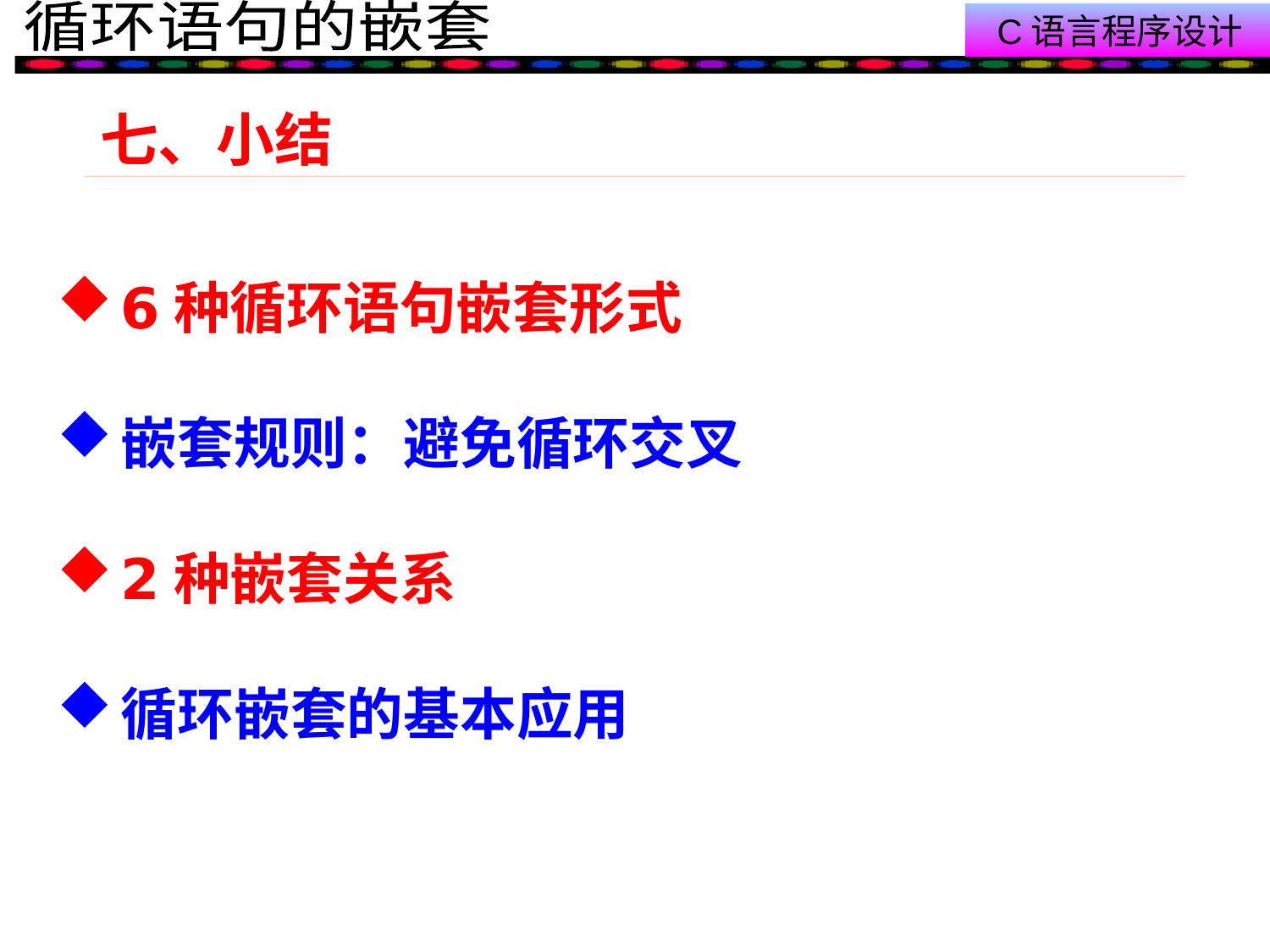

# 七、小结
6种循环语句嵌套形式

嵌套规则：避免循环交叉

2种嵌套关系

循环嵌套的基本应用